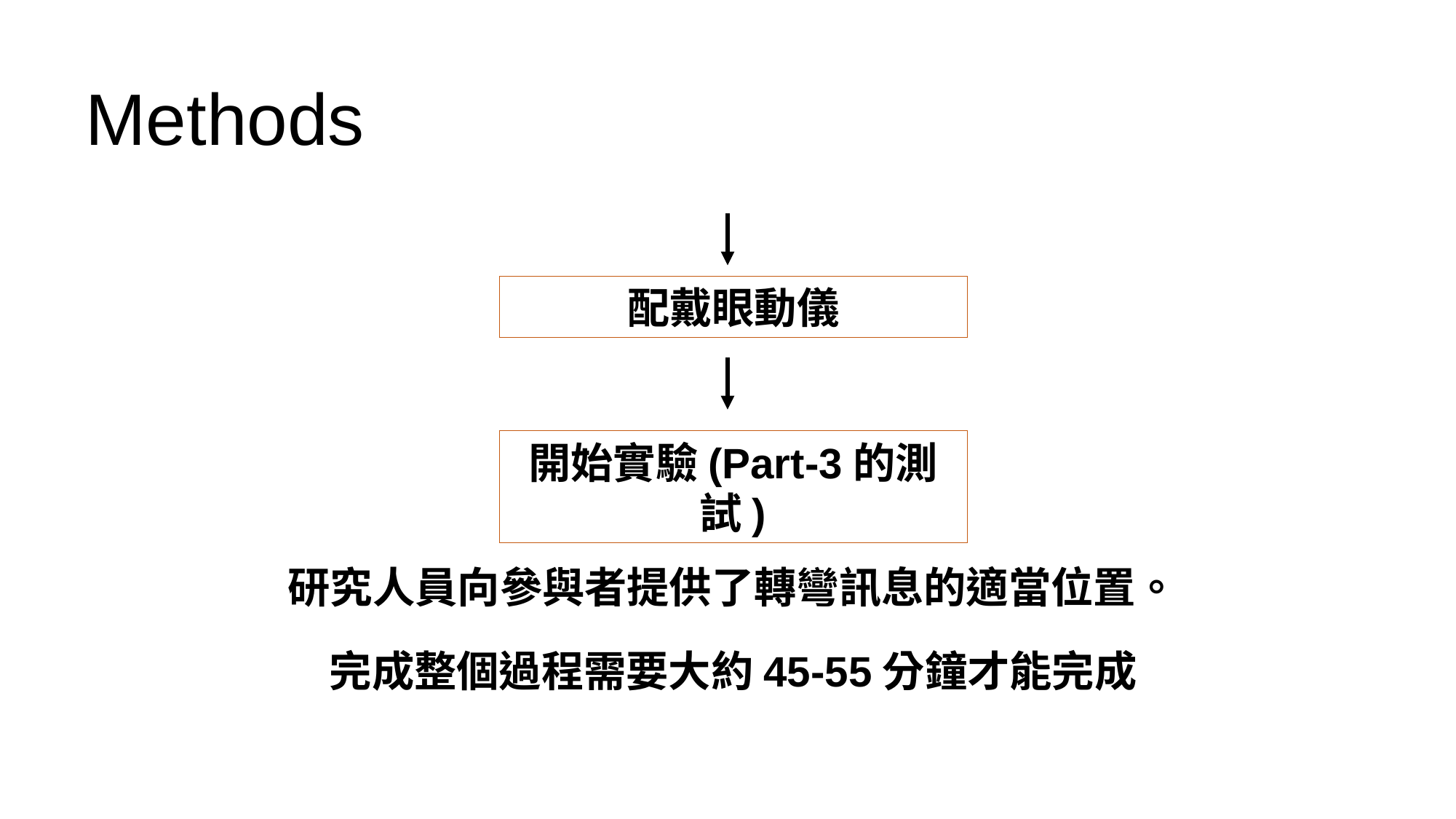

Methods
配戴眼動儀
開始實驗(Part-3的測試)
研究人員向參與者提供了轉彎訊息的適當位置。
完成整個過程需要大約45-55分鐘才能完成